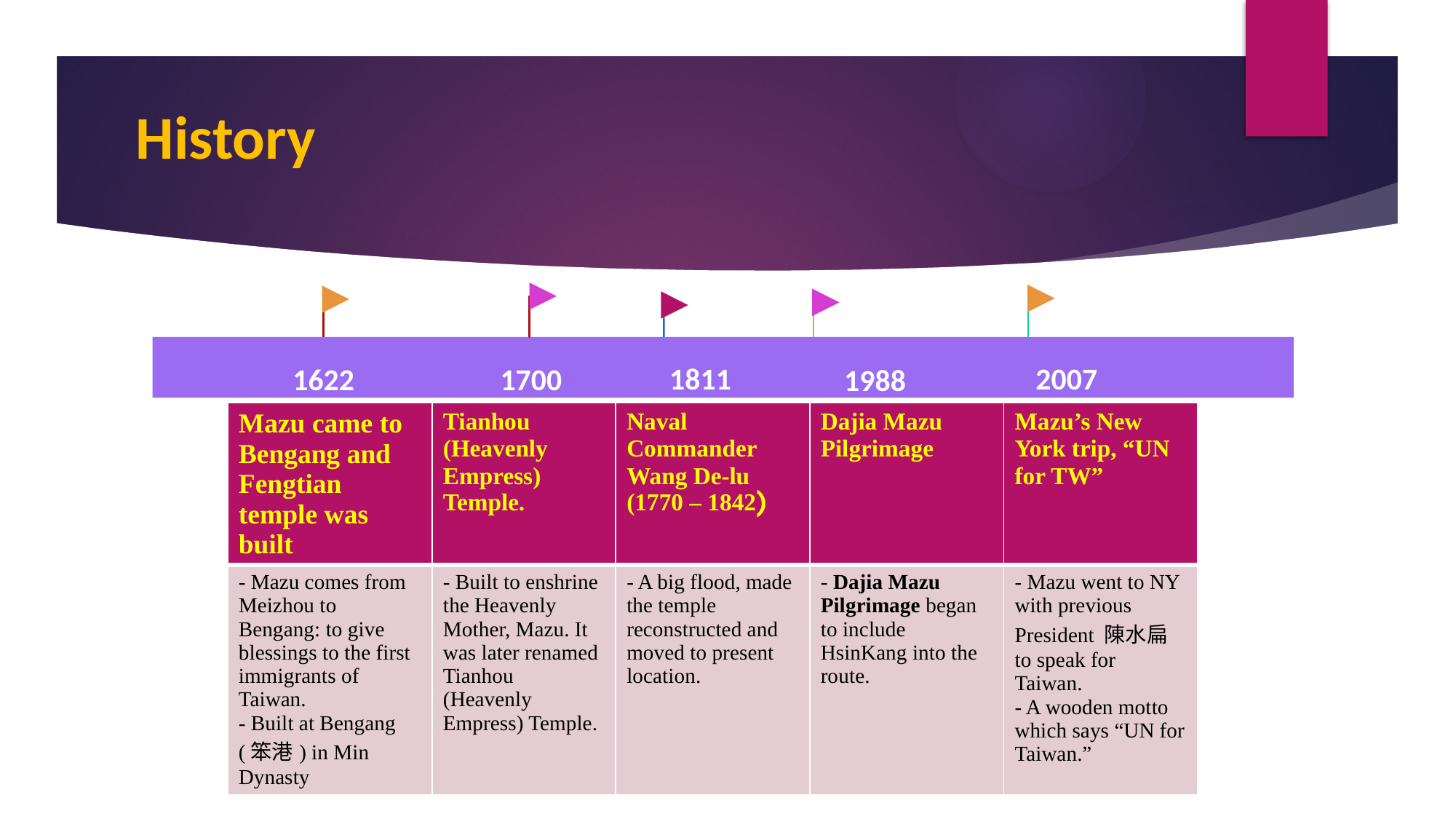

# History

1811
2007
1622
1700
1988
| Mazu came to Bengang and Fengtian temple was built | Tianhou (Heavenly Empress) Temple. | Naval Commander Wang De-lu (1770 – 1842) | Dajia Mazu Pilgrimage | Mazu’s New York trip, “UN for TW” |
| --- | --- | --- | --- | --- |
| - Mazu comes from Meizhou to Bengang: to give blessings to the first immigrants of Taiwan. - Built at Bengang (笨港) in Min Dynasty | - Built to enshrine the Heavenly Mother, Mazu. It was later renamed Tianhou (Heavenly Empress) Temple. | - A big flood, made the temple reconstructed and moved to present location. | - Dajia Mazu Pilgrimage began to include HsinKang into the route. | - Mazu went to NY with previous President 陳水扁 to speak for Taiwan. - A wooden motto which says “UN for Taiwan.” |